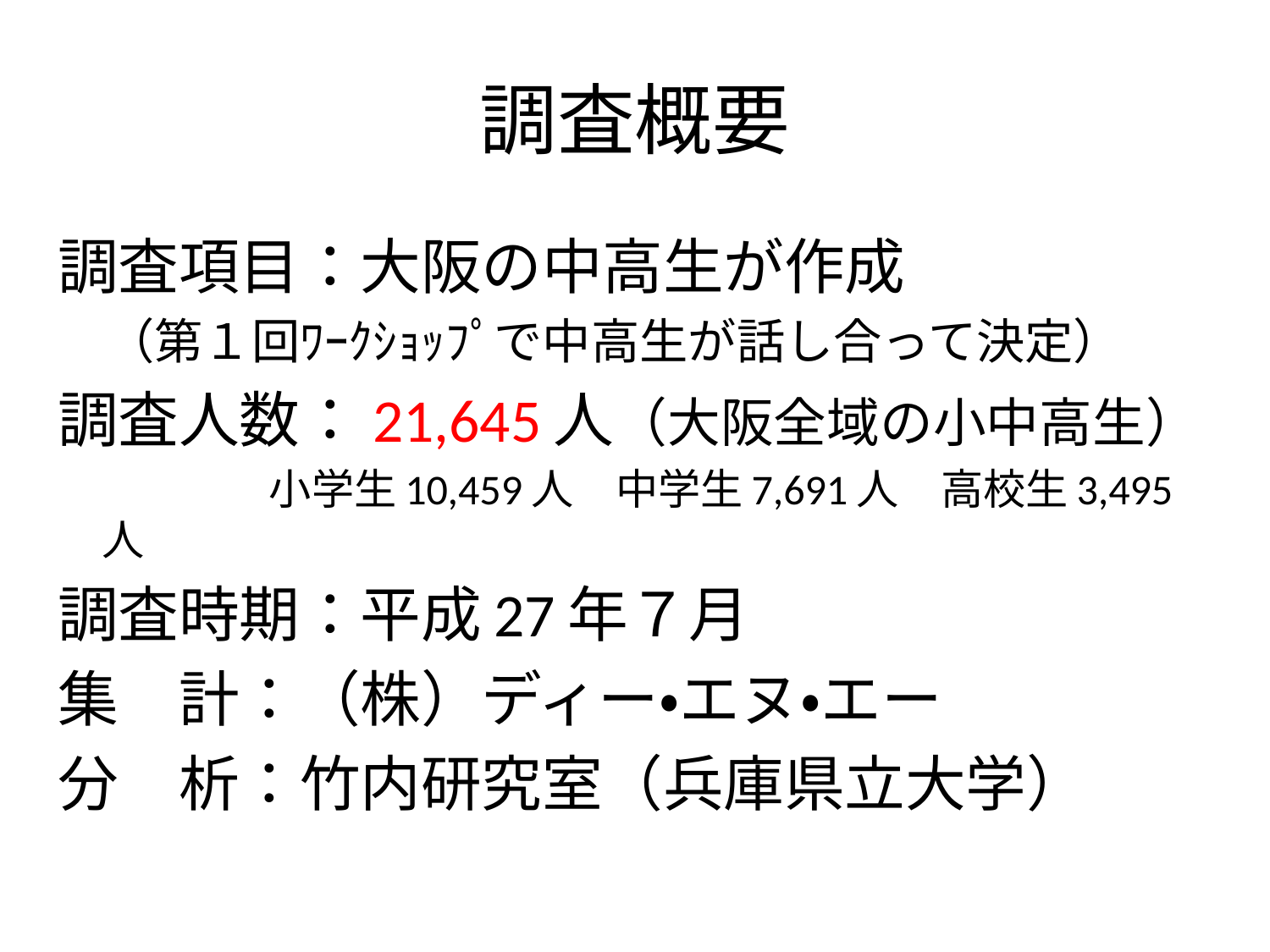

# 調査概要
調査項目：大阪の中高生が作成
　（第１回ﾜｰｸｼｮｯﾌﾟで中高生が話し合って決定）
調査人数：21,645人（大阪全域の小中高生）
　　　　　小学生10,459人　中学生7,691人　高校生3,495人
調査時期：平成27年７月
集　計：（株）ディー・エヌ・エー
分　析：竹内研究室（兵庫県立大学）